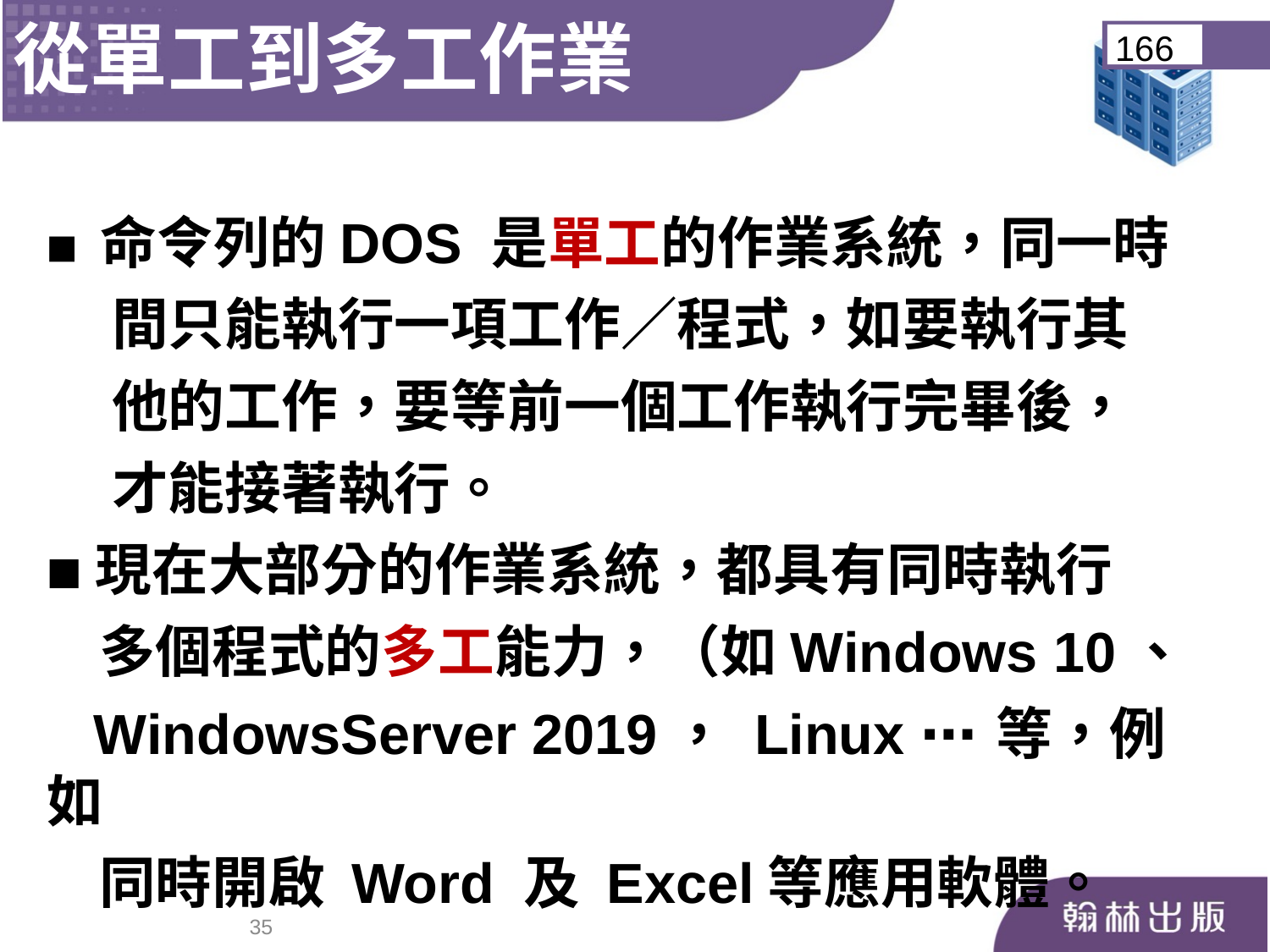

從單工到多工作業
166
◼︎ 命令列的DOS 是單工的作業系統，同一時
    間只能執行一項工作／程式，如要執行其
    他的工作，要等前一個工作執行完畢後，
    才能接著執行。
◼︎現在大部分的作業系統，都具有同時執行
   多個程式的多工能力，（如Windows 10、
   WindowsServer 2019， Linux ⋯等，例如
   同時開啟 Word 及 Excel等應用軟體。

35